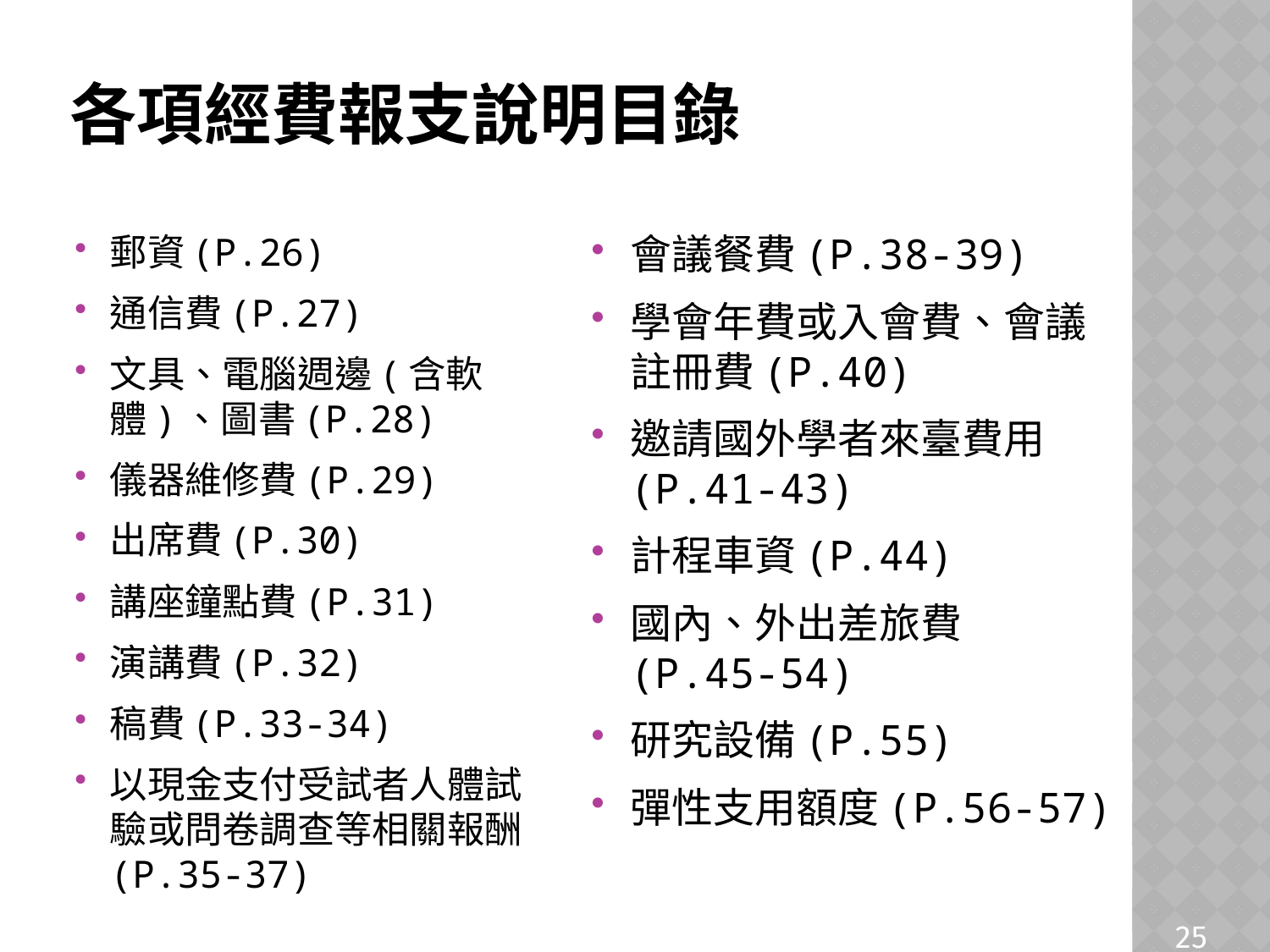

# 各項經費報支說明目錄
郵資(P.26)
通信費(P.27)
文具、電腦週邊(含軟體)、圖書(P.28)
儀器維修費(P.29)
出席費(P.30)
講座鐘點費(P.31)
演講費(P.32)
稿費(P.33-34)
以現金支付受試者人體試驗或問卷調查等相關報酬(P.35-37)
會議餐費(P.38-39)
學會年費或入會費、會議註冊費(P.40)
邀請國外學者來臺費用(P.41-43)
計程車資(P.44)
國內、外出差旅費(P.45-54)
研究設備(P.55)
彈性支用額度(P.56-57)

25